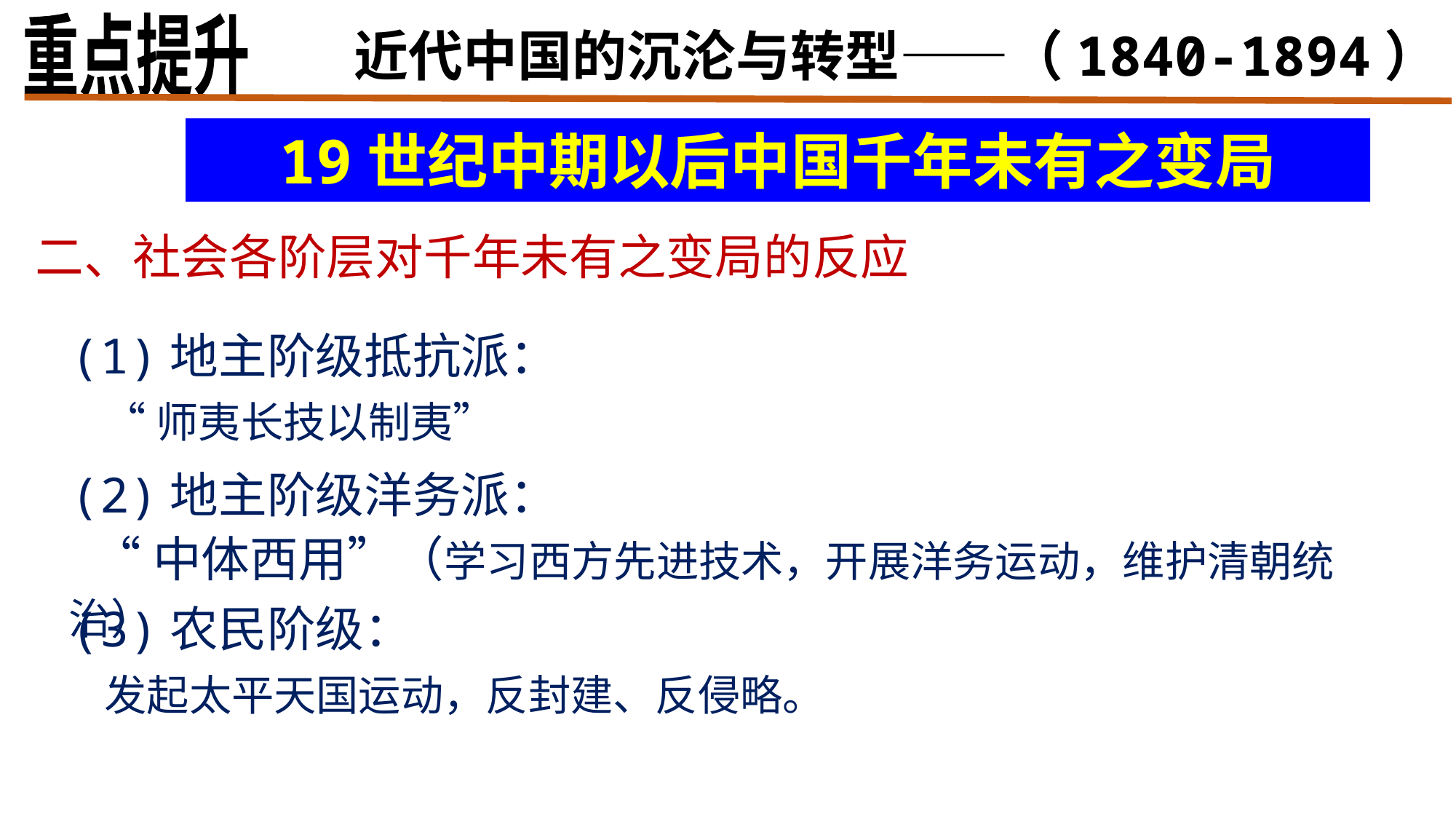

重点提升
近代中国的沉沦与转型——（1840-1894）
19世纪中期以后中国千年未有之变局
二、社会各阶层对千年未有之变局的反应
(1)地主阶级抵抗派：
   “师夷长技以制夷”
文　　化
(2)地主阶级洋务派：
  “中体西用”（学习西方先进技术，开展洋务运动，维护清朝统治）
(3)农民阶级：
  发起太平天国运动，反封建、反侵略。